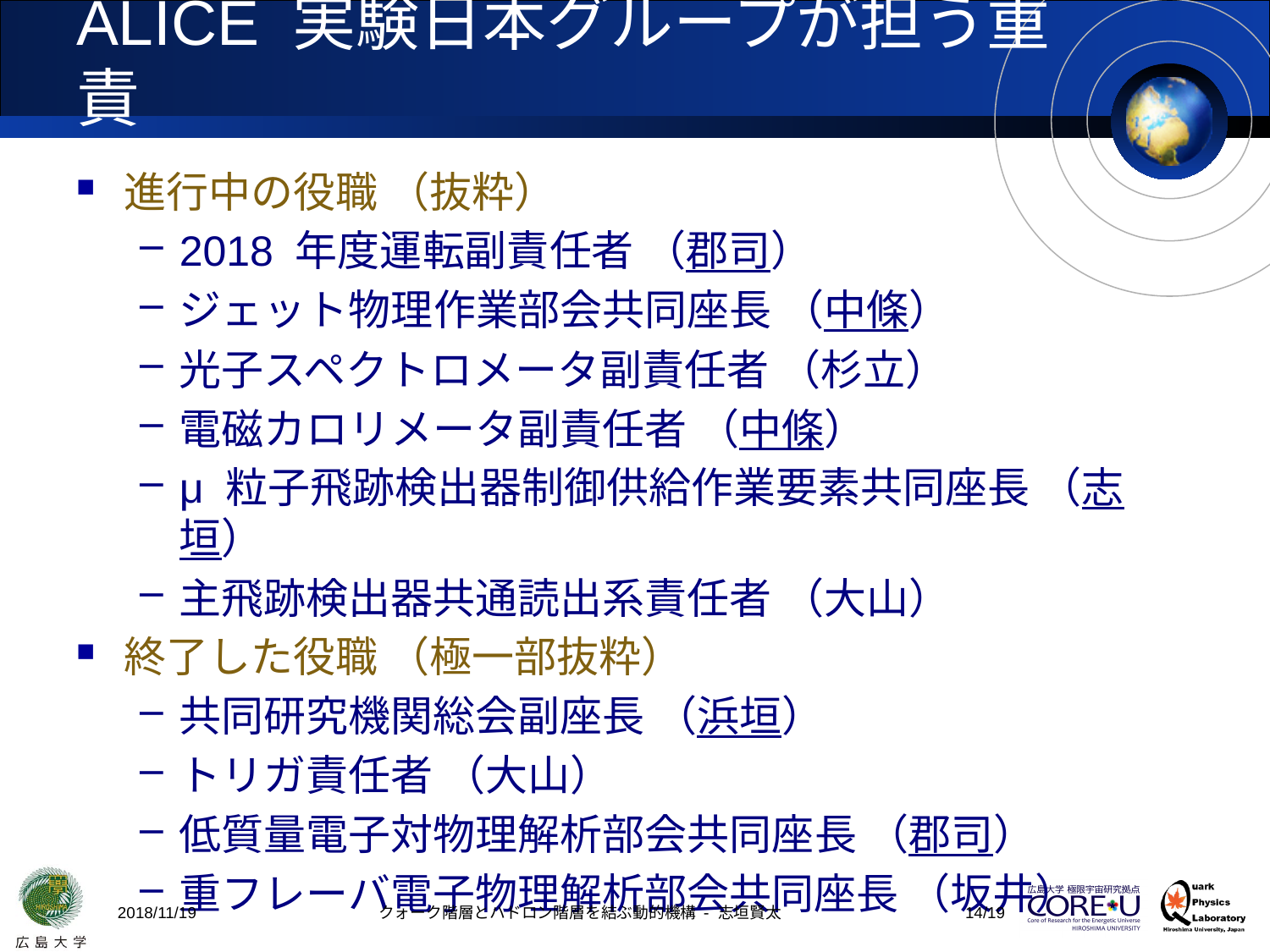

# ALICE 実験日本グループが担う重責
進行中の役職 （抜粋）
2018 年度運転副責任者 （郡司）
ジェット物理作業部会共同座長 （中條）
光子スペクトロメータ副責任者 （杉立）
電磁カロリメータ副責任者 （中條）
μ 粒子飛跡検出器制御供給作業要素共同座長 （志垣）
主飛跡検出器共通読出系責任者 （大山）
終了した役職 （極一部抜粋）
共同研究機関総会副座長 （浜垣）
トリガ責任者 （大山）
低質量電子対物理解析部会共同座長 （郡司）
重フレーバ電子物理解析部会共同座長 （坂井）

2018/11/19
クォーク階層とハドロン階層を結ぶ動的機構 - 志垣賢太
14/19